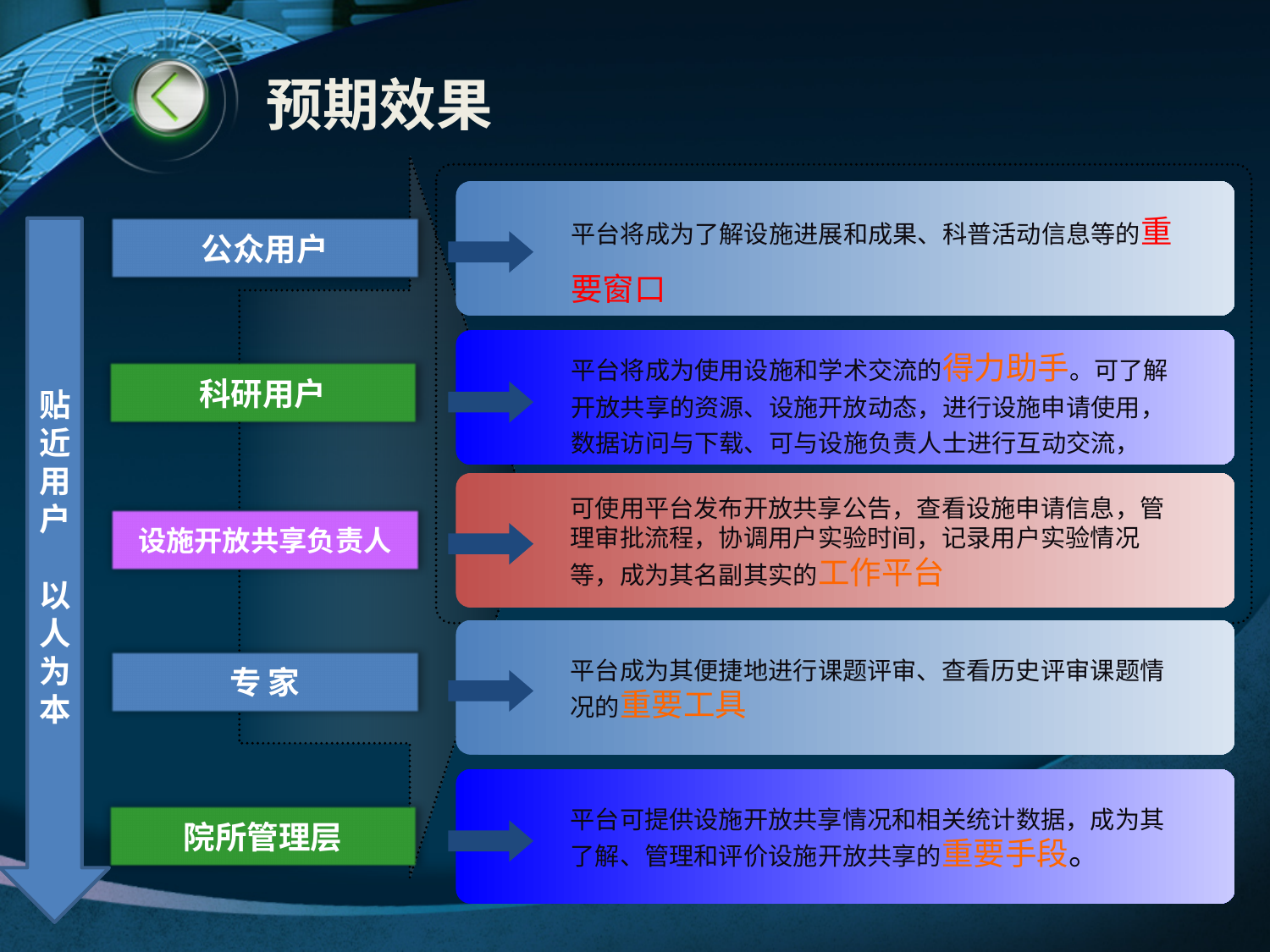

预期效果

平台将成为了解设施进展和成果、科普活动信息等的重要窗口

平台将成为使用设施和学术交流的得力助手。可了解开放共享的资源、设施开放动态，进行设施申请使用，数据访问与下载、可与设施负责人士进行互动交流，

可使用平台发布开放共享公告，查看设施申请信息，管理审批流程，协调用户实验时间，记录用户实验情况等，成为其名副其实的工作平台

平台成为其便捷地进行课题评审、查看历史评审课题情况的重要工具

平台可提供设施开放共享情况和相关统计数据，成为其了解、管理和评价设施开放共享的重要手段。
贴近用户

以人为本
公众用户
科研用户
设施开放共享负责人
专 家
院所管理层